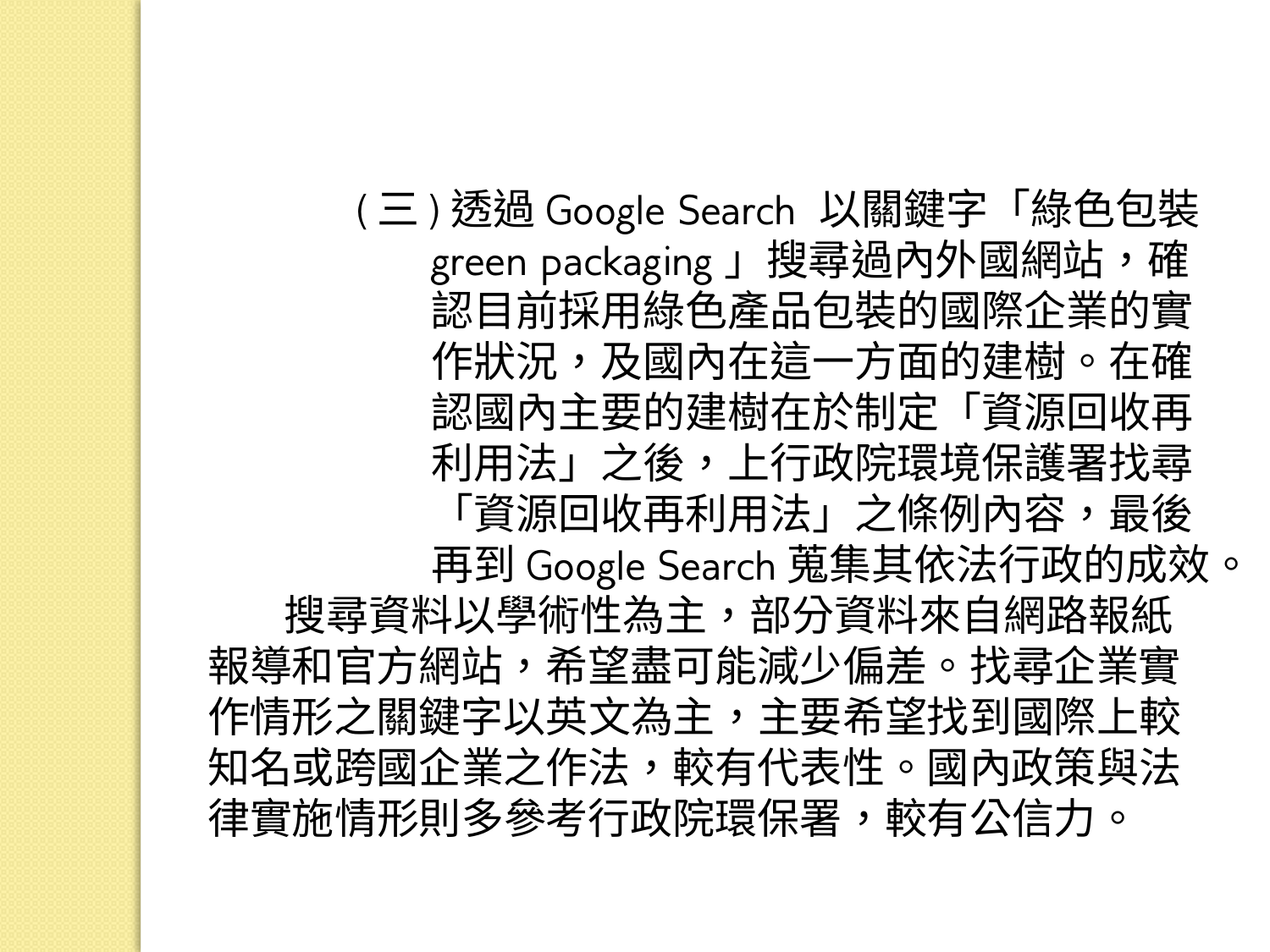

(三)透過Google Search 以關鍵字「綠色包裝 green packaging」搜尋過內外國網站，確認目前採用綠色產品包裝的國際企業的實作狀況，及國內在這一方面的建樹。在確認國內主要的建樹在於制定「資源回收再利用法」之後，上行政院環境保護署找尋「資源回收再利用法」之條例內容，最後再到Google Search蒐集其依法行政的成效。
       搜尋資料以學術性為主，部分資料來自網路報紙報導和官方網站，希望盡可能減少偏差。找尋企業實作情形之關鍵字以英文為主，主要希望找到國際上較知名或跨國企業之作法，較有代表性。國內政策與法律實施情形則多參考行政院環保署，較有公信力。